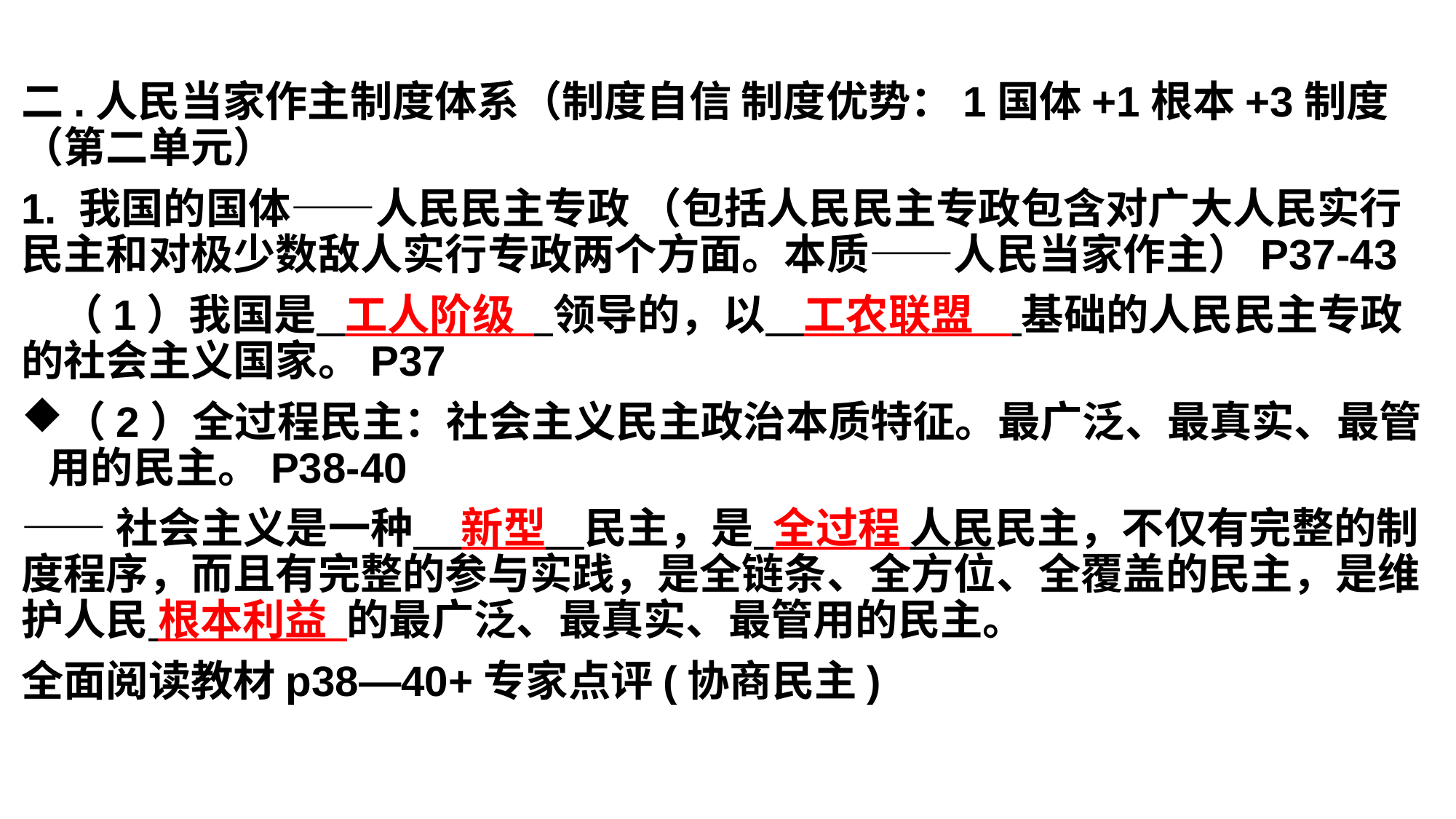

#
二.人民当家作主制度体系（制度自信 制度优势：1国体+1根本+3制度（第二单元）
1. 我国的国体——人民民主专政 （包括人民民主专政包含对广大人民实行民主和对极少数敌人实行专政两个方面。本质——人民当家作主）P37-43
   （1）我国是   工人阶级    领导的，以    工农联盟     基础的人民民主专政的社会主义国家。P37
（2）全过程民主：社会主义民主政治本质特征。最广泛、最真实、最管用的民主。P38-40
——社会主义是一种     新型    民主，是  全过程 人民民主，不仅有完整的制度程序，而且有完整的参与实践，是全链条、全方位、全覆盖的民主，是维护人民 根本利益  的最广泛、最真实、最管用的民主。
全面阅读教材p38—40+专家点评(协商民主)